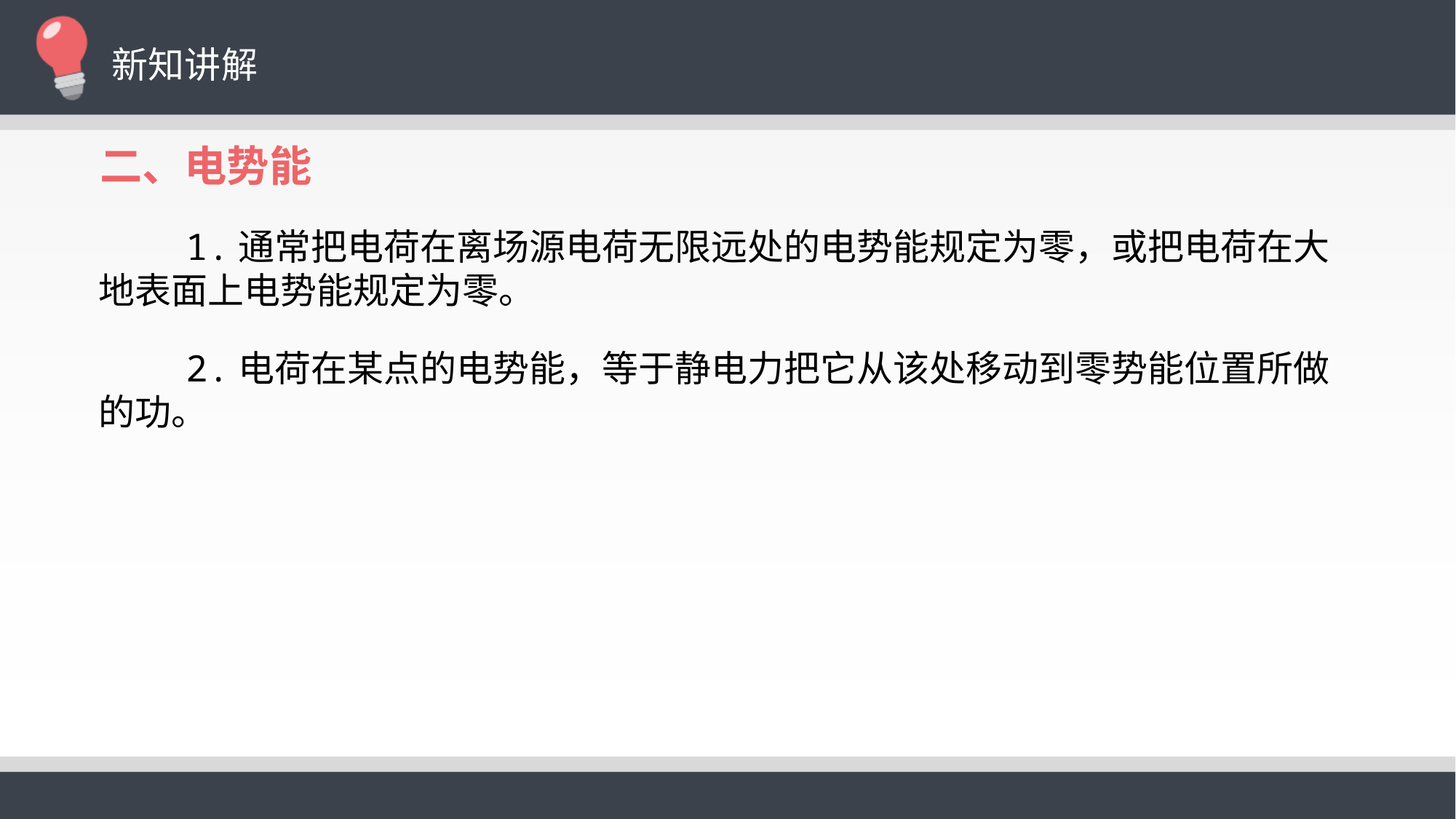

新知讲解
二、电势能
    1.通常把电荷在离场源电荷无限远处的电势能规定为零，或把电荷在大地表面上电势能规定为零。
    2.电荷在某点的电势能，等于静电力把它从该处移动到零势能位置所做的功。